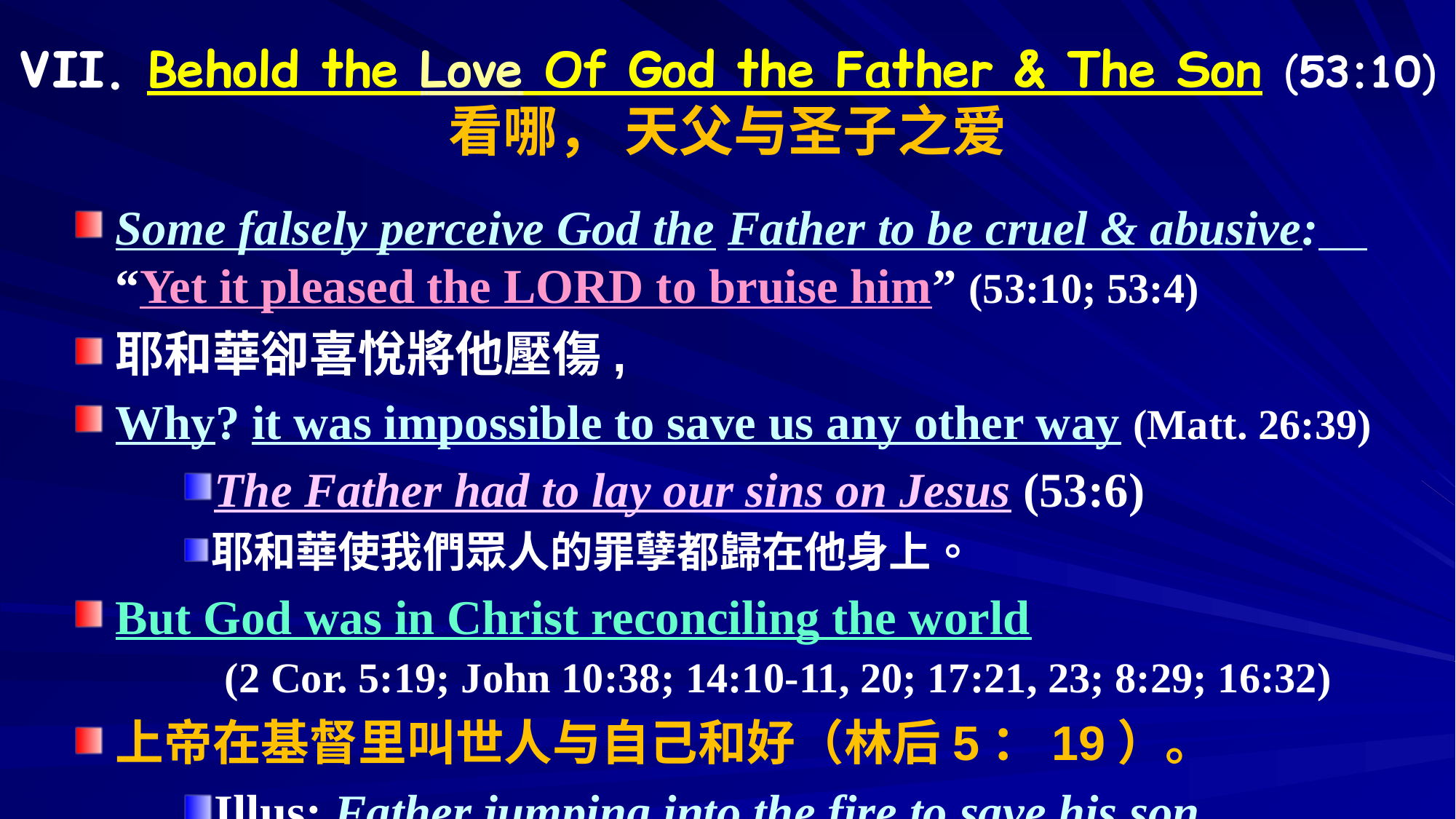

# VII. Behold the Love Of God the Father & The Son (53:10) 看哪， 天父与圣子之爱
Some falsely perceive God the Father to be cruel & abusive:     “Yet it pleased the LORD to bruise him” (53:10; 53:4)
耶和華卻喜悅將他壓傷,
Why? it was impossible to save us any other way (Matt. 26:39)
The Father had to lay our sins on Jesus (53:6)
耶和華使我們眾人的罪孽都歸在他身上。
But God was in Christ reconciling the world 					(2 Cor. 5:19; John 10:38; 14:10-11, 20; 17:21, 23; 8:29; 16:32)
上帝在基督里叫世人与自己和好（林后5：19）。
Illus: Father jumping into the fire to save his son.